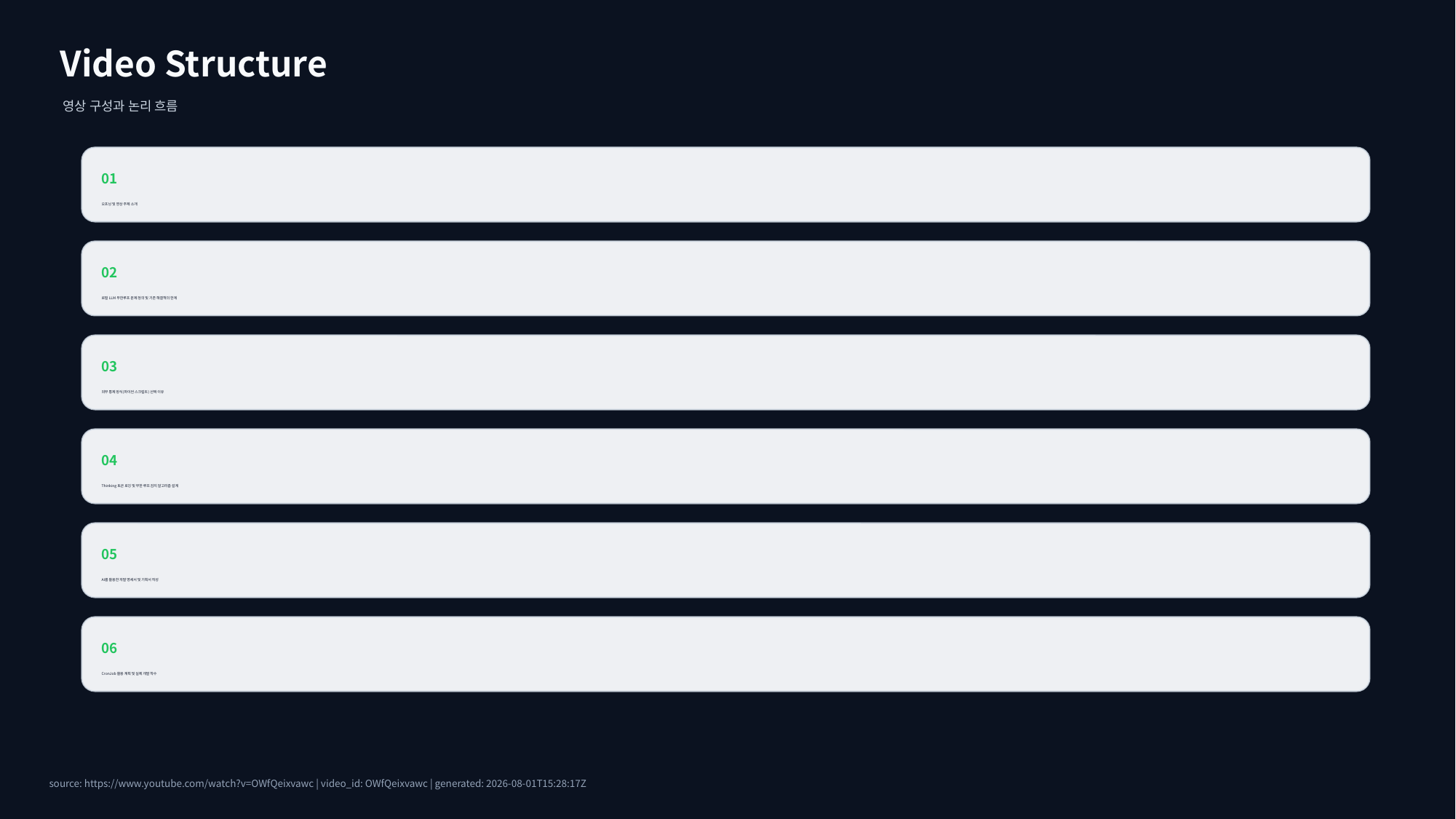

Video Structure
영상 구성과 논리 흐름

01
오프닝 및 영상 주제 소개

02
로컬 LLM 무한루프 문제 정의 및 기존 해결책의 한계

03
외부 통제 방식(파이썬 스크립트) 선택 이유

04
Thinking 토큰 로깅 및 무한 루프 감지 알고리즘 설계

05
AI를 활용한 개발 명세서 및 기획서 작성

06
CronJob 활용 계획 및 실제 개발 착수
source: https://www.youtube.com/watch?v=OWfQeixvawc | video_id: OWfQeixvawc | generated: 2026-08-01T15:28:17Z